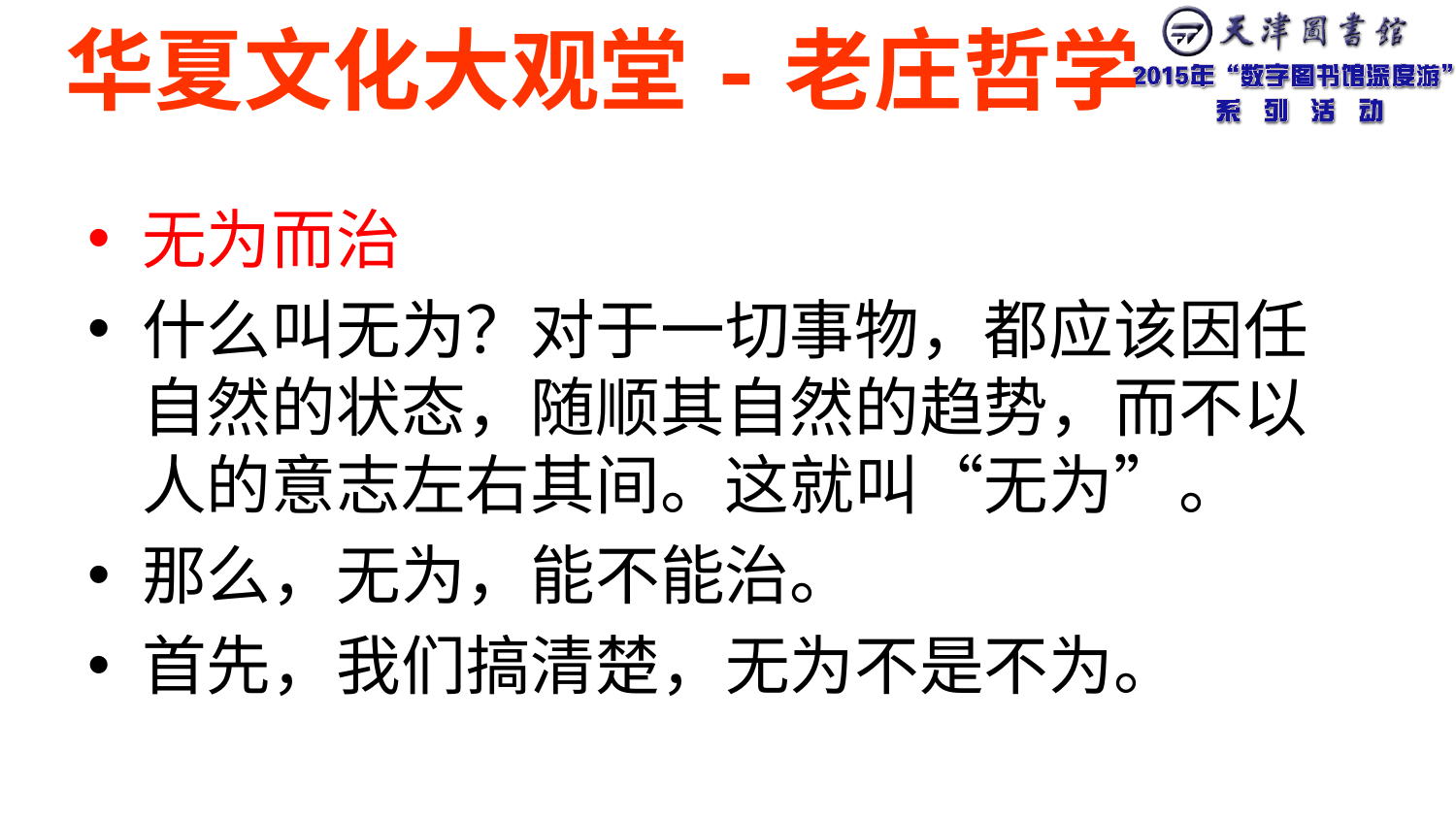

# 华夏文化大观堂-老庄哲学
无为而治
什么叫无为？对于一切事物，都应该因任自然的状态，随顺其自然的趋势，而不以人的意志左右其间。这就叫“无为”。
那么，无为，能不能治。
首先，我们搞清楚，无为不是不为。